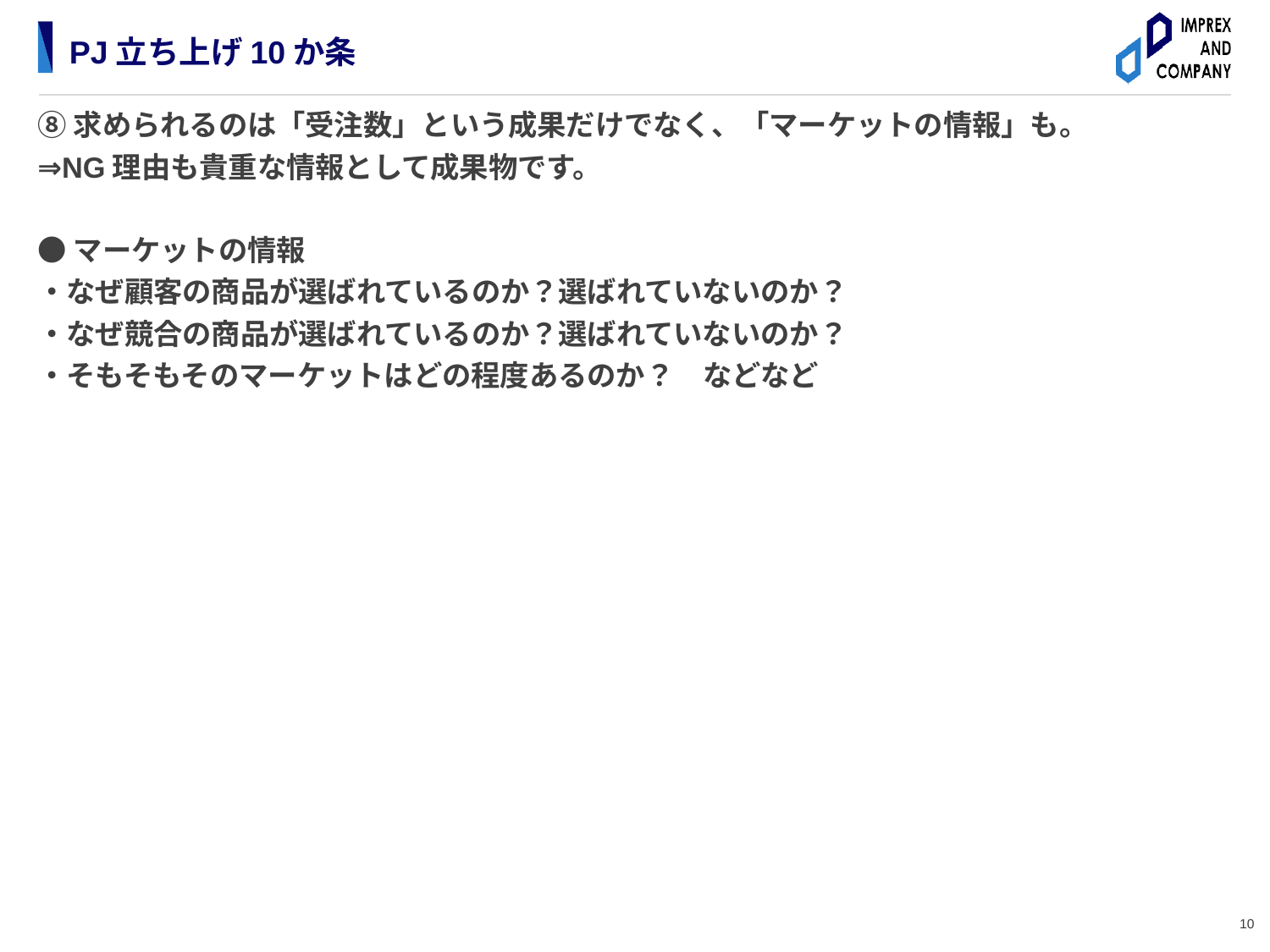

# PJ立ち上げ10か条
⑧求められるのは「受注数」という成果だけでなく、「マーケットの情報」も。
⇒NG理由も貴重な情報として成果物です。

●マーケットの情報
・なぜ顧客の商品が選ばれているのか？選ばれていないのか？
・なぜ競合の商品が選ばれているのか？選ばれていないのか？
・そもそもそのマーケットはどの程度あるのか？　などなど
10